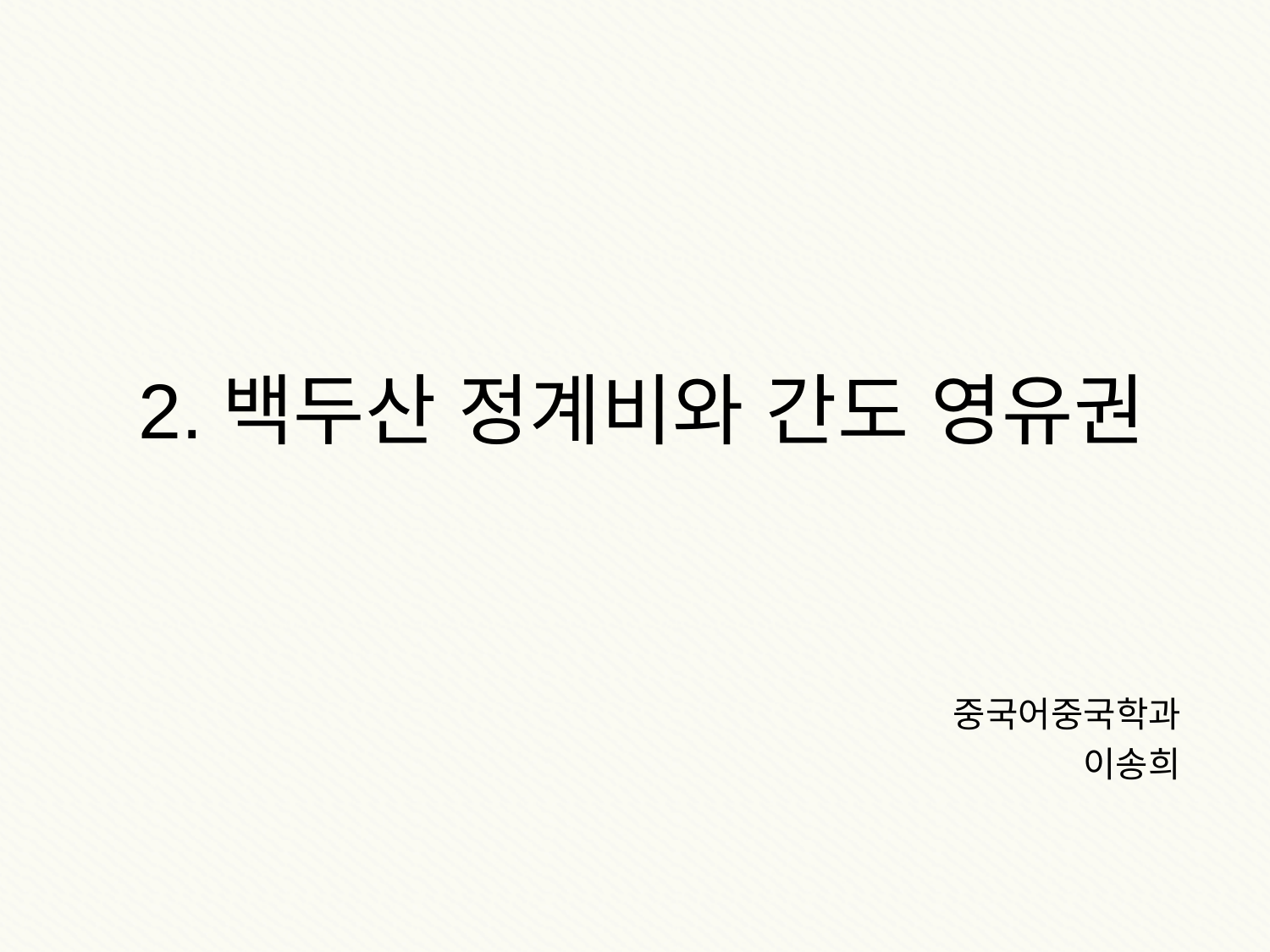

# 2.백두산 정계비와 간도 영유권
중국어중국학과
이송희